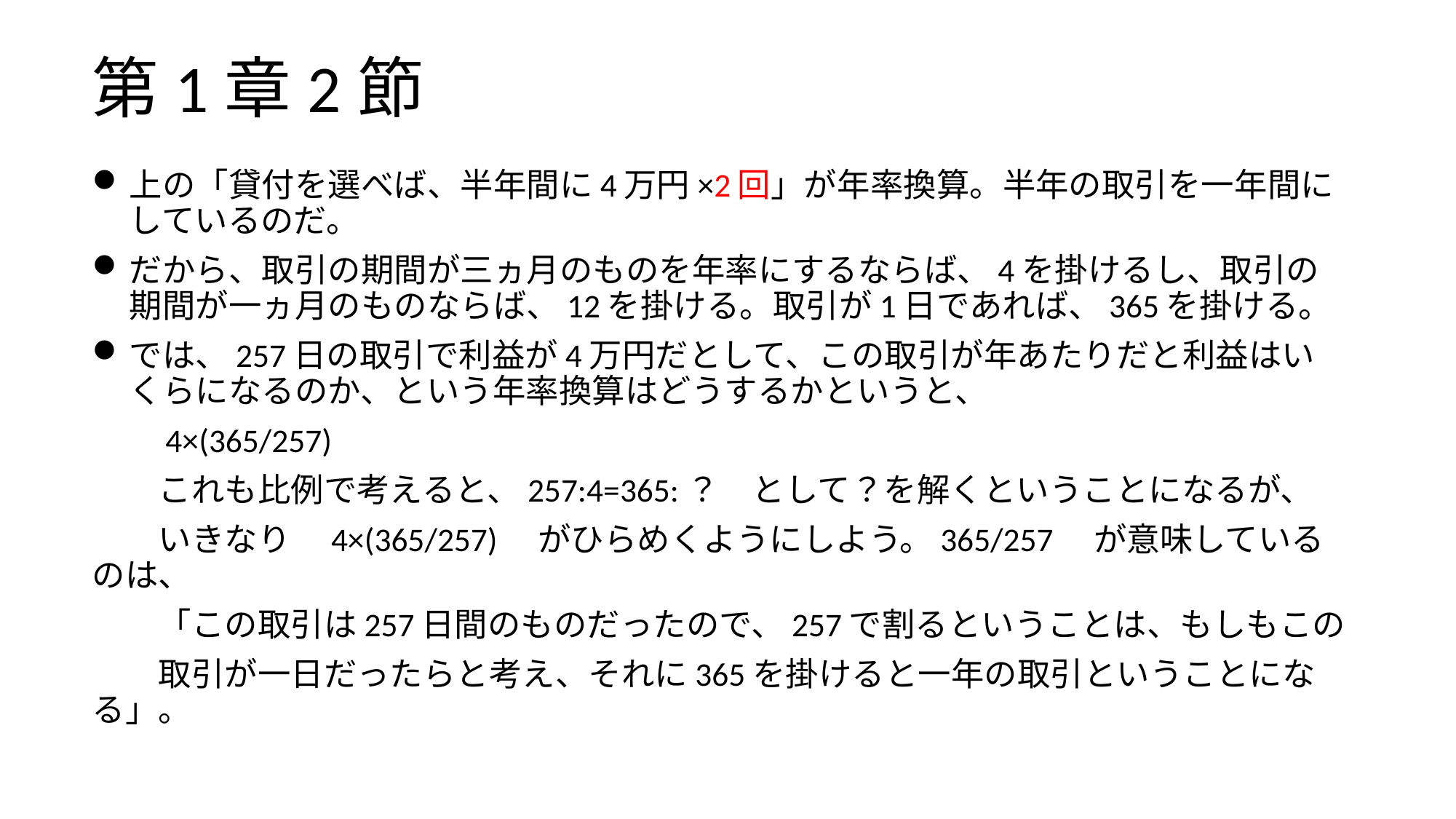

# 第1章2節
上の「貸付を選べば、半年間に4万円×2回」が年率換算。半年の取引を一年間にしているのだ。
だから、取引の期間が三ヵ月のものを年率にするならば、4を掛けるし、取引の期間が一ヵ月のものならば、12を掛ける。取引が1日であれば、365を掛ける。
では、257日の取引で利益が4万円だとして、この取引が年あたりだと利益はいくらになるのか、という年率換算はどうするかというと、
　　4×(365/257)
　　これも比例で考えると、257:4=365:？　として？を解くということになるが、
　　いきなり　4×(365/257)　がひらめくようにしよう。365/257　が意味しているのは、
　　「この取引は257日間のものだったので、257で割るということは、もしもこの
　　取引が一日だったらと考え、それに365を掛けると一年の取引ということになる」。